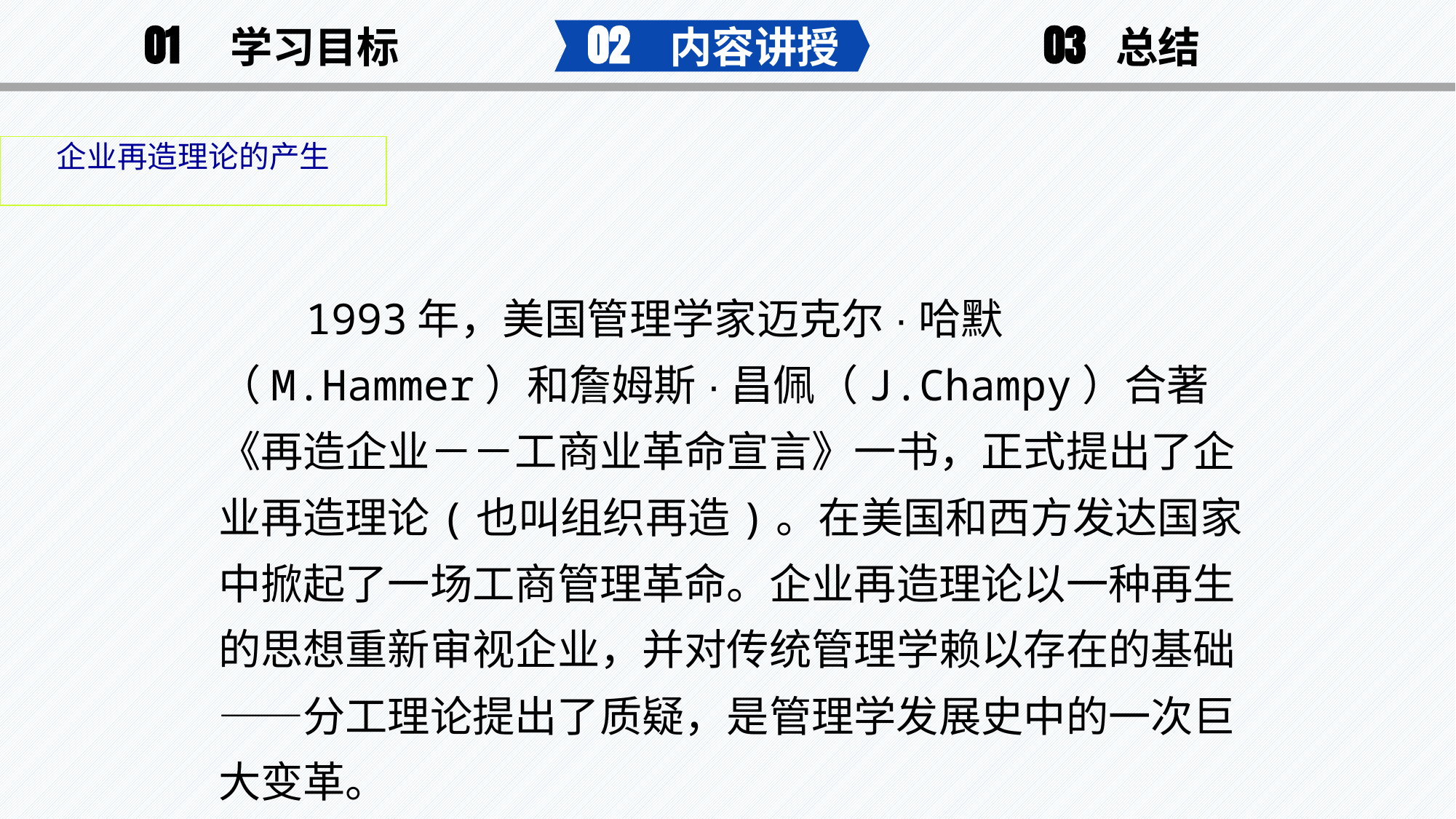

02   内容讲授
03  总结
01    学习目标

企业再造理论的产生

    1993年，美国管理学家迈克尔·哈默（M.Hammer）和詹姆斯·昌佩（J.Champy）合著《再造企业－－工商业革命宣言》一书，正式提出了企业再造理论(也叫组织再造)。在美国和西方发达国家中掀起了一场工商管理革命。企业再造理论以一种再生的思想重新审视企业，并对传统管理学赖以存在的基础——分工理论提出了质疑，是管理学发展史中的一次巨大变革。